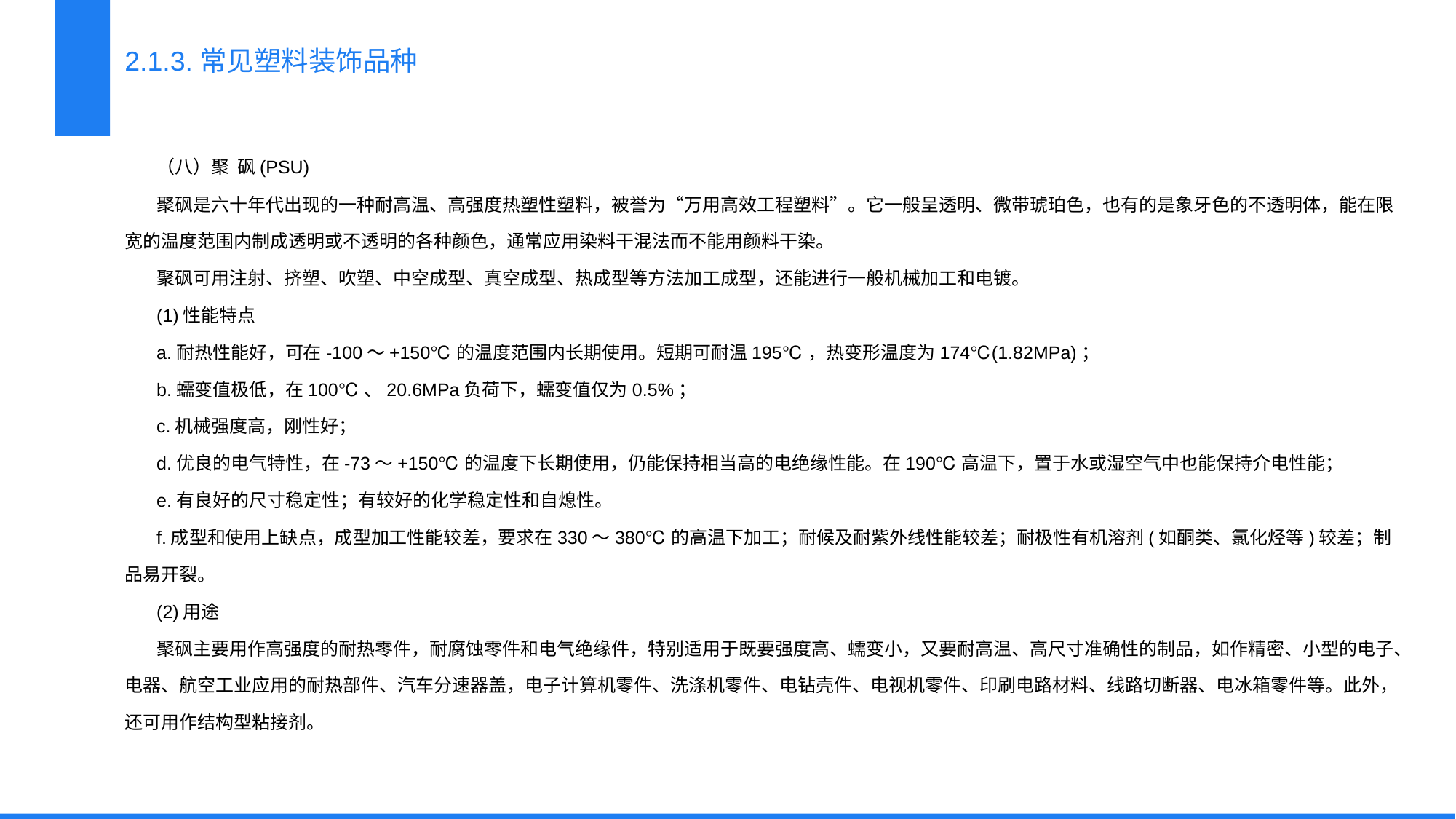

2.1.3.常见塑料装饰品种
（八）聚  砜(PSU)
聚砜是六十年代出现的一种耐高温、高强度热塑性塑料，被誉为“万用高效工程塑料”。它一般呈透明、微带琥珀色，也有的是象牙色的不透明体，能在限宽的温度范围内制成透明或不透明的各种颜色，通常应用染料干混法而不能用颜料干染。
聚砜可用注射、挤塑、吹塑、中空成型、真空成型、热成型等方法加工成型，还能进行一般机械加工和电镀。
(1)性能特点
a.耐热性能好，可在-100～+150℃的温度范围内长期使用。短期可耐温195℃，热变形温度为174℃(1.82MPa)；
b.蠕变值极低，在100℃、20.6MPa负荷下，蠕变值仅为0.5%；
c.机械强度高，刚性好；
d.优良的电气特性，在-73～+150℃的温度下长期使用，仍能保持相当高的电绝缘性能。在190℃高温下，置于水或湿空气中也能保持介电性能；
e.有良好的尺寸稳定性；有较好的化学稳定性和自熄性。
f.成型和使用上缺点，成型加工性能较差，要求在330～380℃的高温下加工；耐候及耐紫外线性能较差；耐极性有机溶剂(如酮类、氯化烃等)较差；制品易开裂。
(2)用途
聚砜主要用作高强度的耐热零件，耐腐蚀零件和电气绝缘件，特别适用于既要强度高、蠕变小，又要耐高温、高尺寸准确性的制品，如作精密、小型的电子、电器、航空工业应用的耐热部件、汽车分速器盖，电子计算机零件、洗涤机零件、电钻壳件、电视机零件、印刷电路材料、线路切断器、电冰箱零件等。此外，还可用作结构型粘接剂。